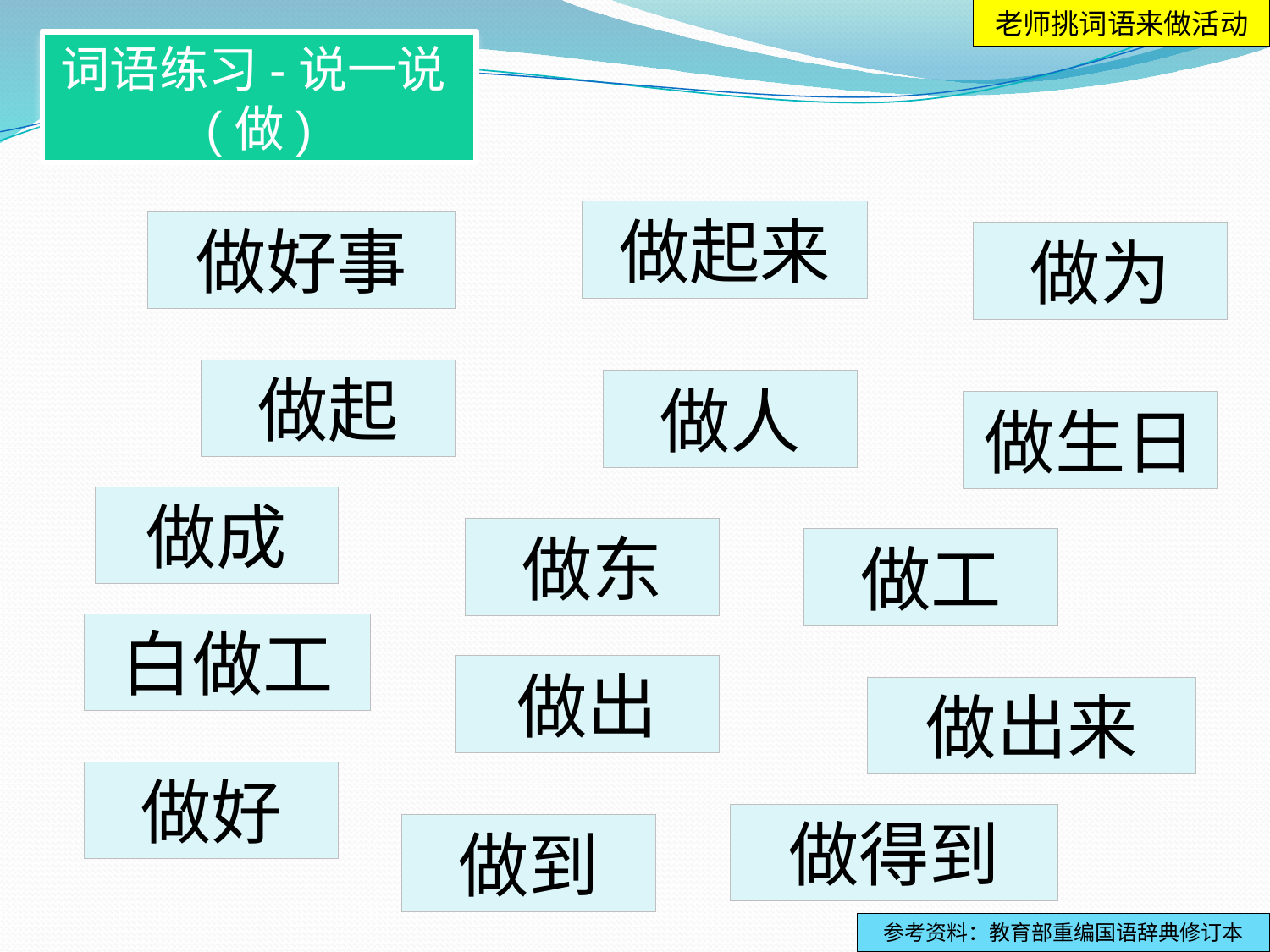

老师挑词语来做活动
词语练习-说一说(做)
做起来
做好事
做为
做起
做人
做生日
做成
做东
做工
白做工
做出
做出来
做好
做得到
做到
参考资料：教育部重编国语辞典修订本